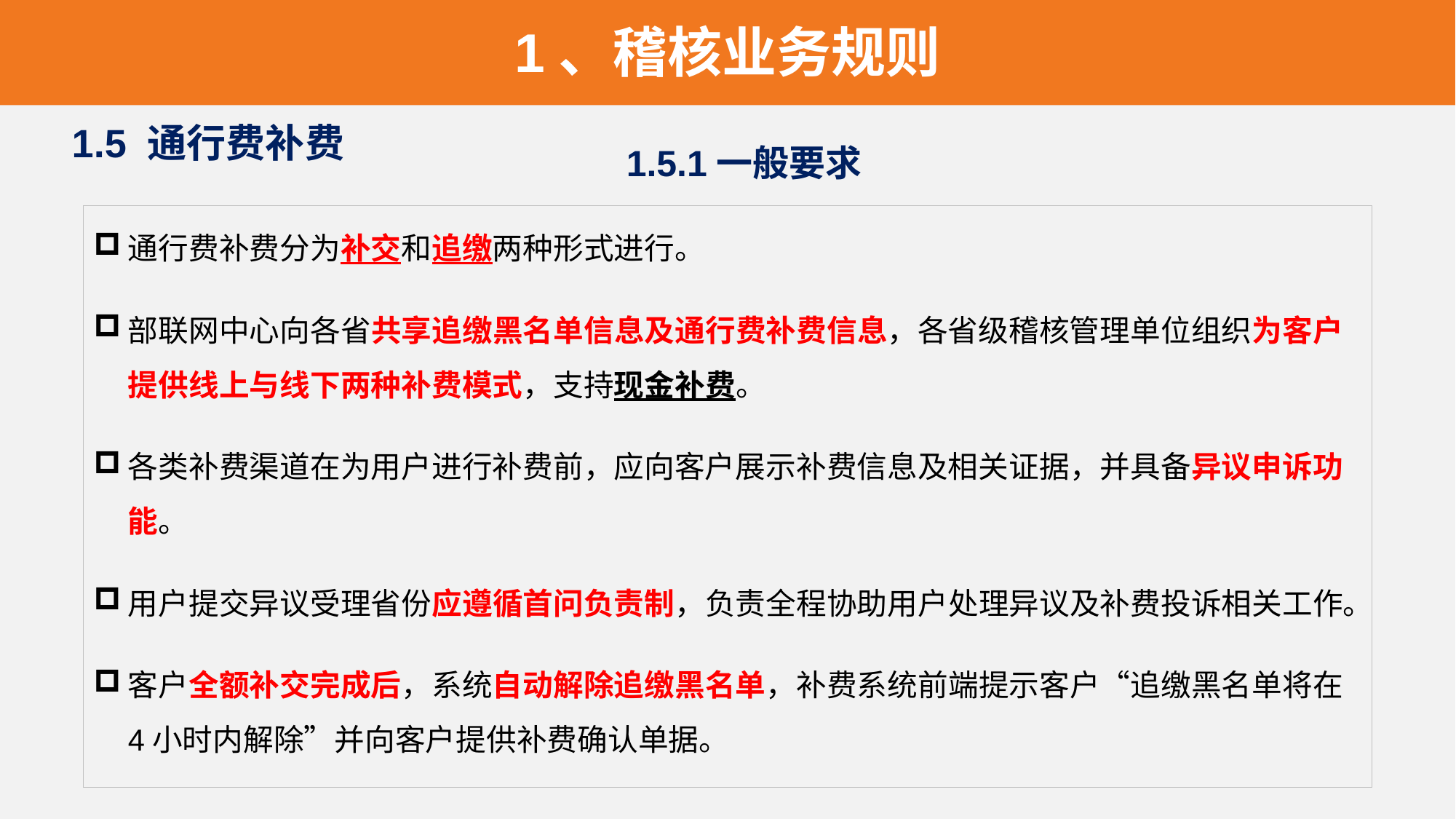

1、稽核业务规则
1.5 通行费补费
1.5.1一般要求
通行费补费分为补交和追缴两种形式进行。
部联网中心向各省共享追缴黑名单信息及通行费补费信息，各省级稽核管理单位组织为客户提供线上与线下两种补费模式，支持现金补费。
各类补费渠道在为用户进行补费前，应向客户展示补费信息及相关证据，并具备异议申诉功能。
用户提交异议受理省份应遵循首问负责制，负责全程协助用户处理异议及补费投诉相关工作。
客户全额补交完成后，系统自动解除追缴黑名单，补费系统前端提示客户“追缴黑名单将在4小时内解除”并向客户提供补费确认单据。